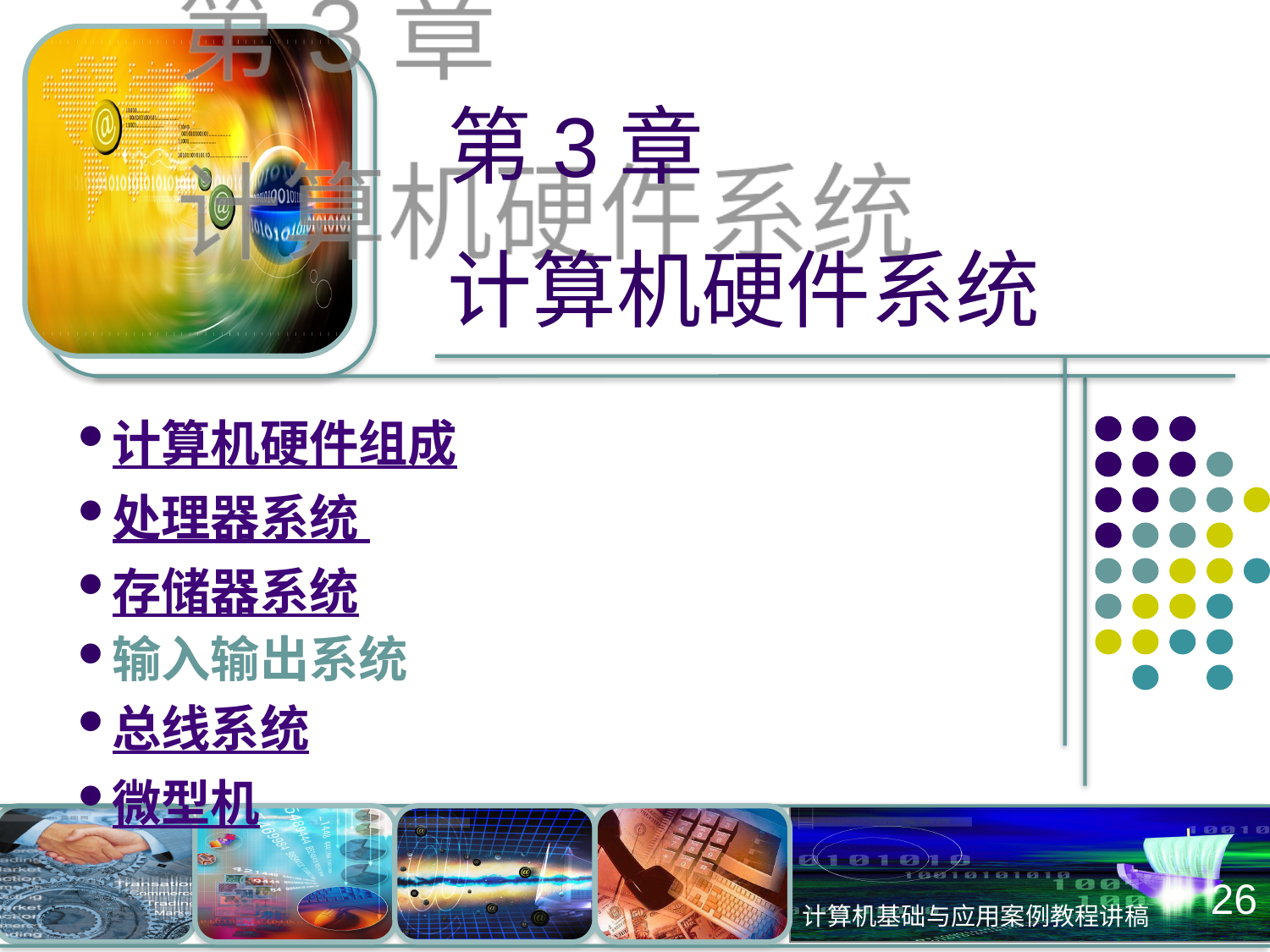

第3章
计算机硬件系统
计算机硬件组成
处理器系统
存储器系统
输入输出系统
总线系统
微型机
26